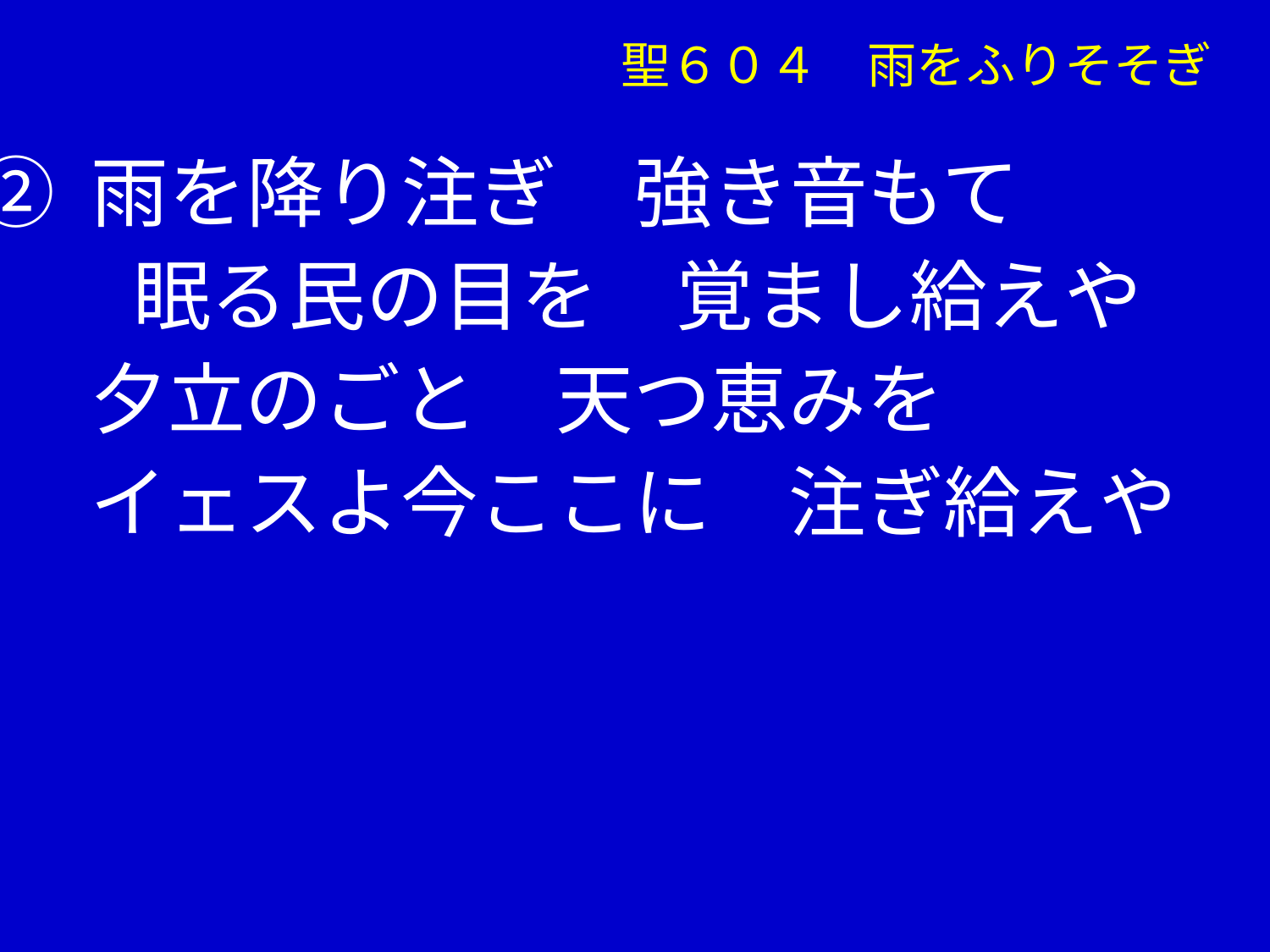

聖６０４　雨をふりそそぎ
② 雨を降り注ぎ　強き音もて
　　眠る民の目を　覚まし給えや
　  夕立のごと　天つ恵みを
　  イェスよ今ここに　注ぎ給えや